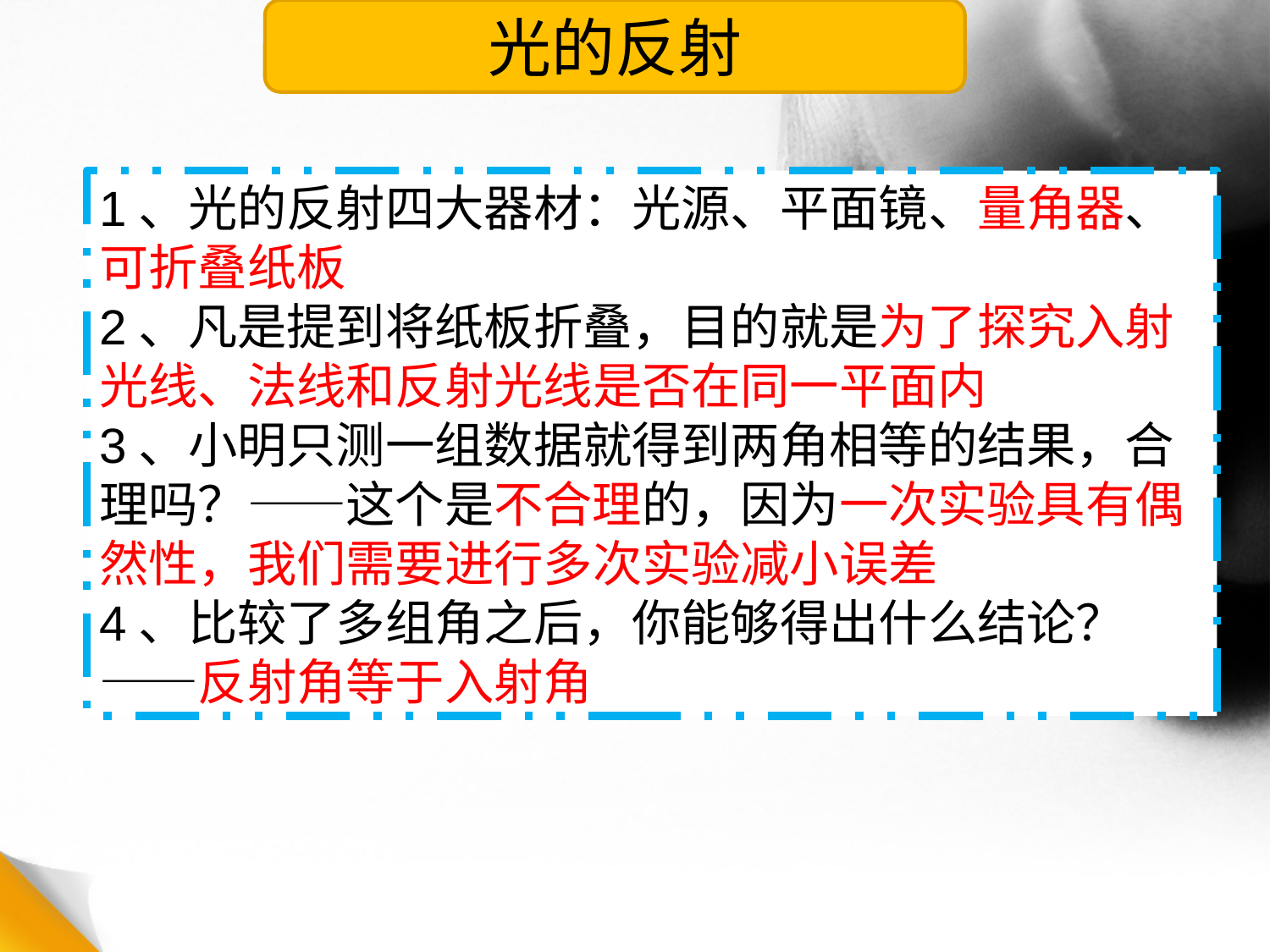

光的反射
1、光的反射四大器材：光源、平面镜、量角器、可折叠纸板
2、凡是提到将纸板折叠，目的就是为了探究入射光线、法线和反射光线是否在同一平面内
3、小明只测一组数据就得到两角相等的结果，合理吗？——这个是不合理的，因为一次实验具有偶然性，我们需要进行多次实验减小误差
4、比较了多组角之后，你能够得出什么结论？——反射角等于入射角